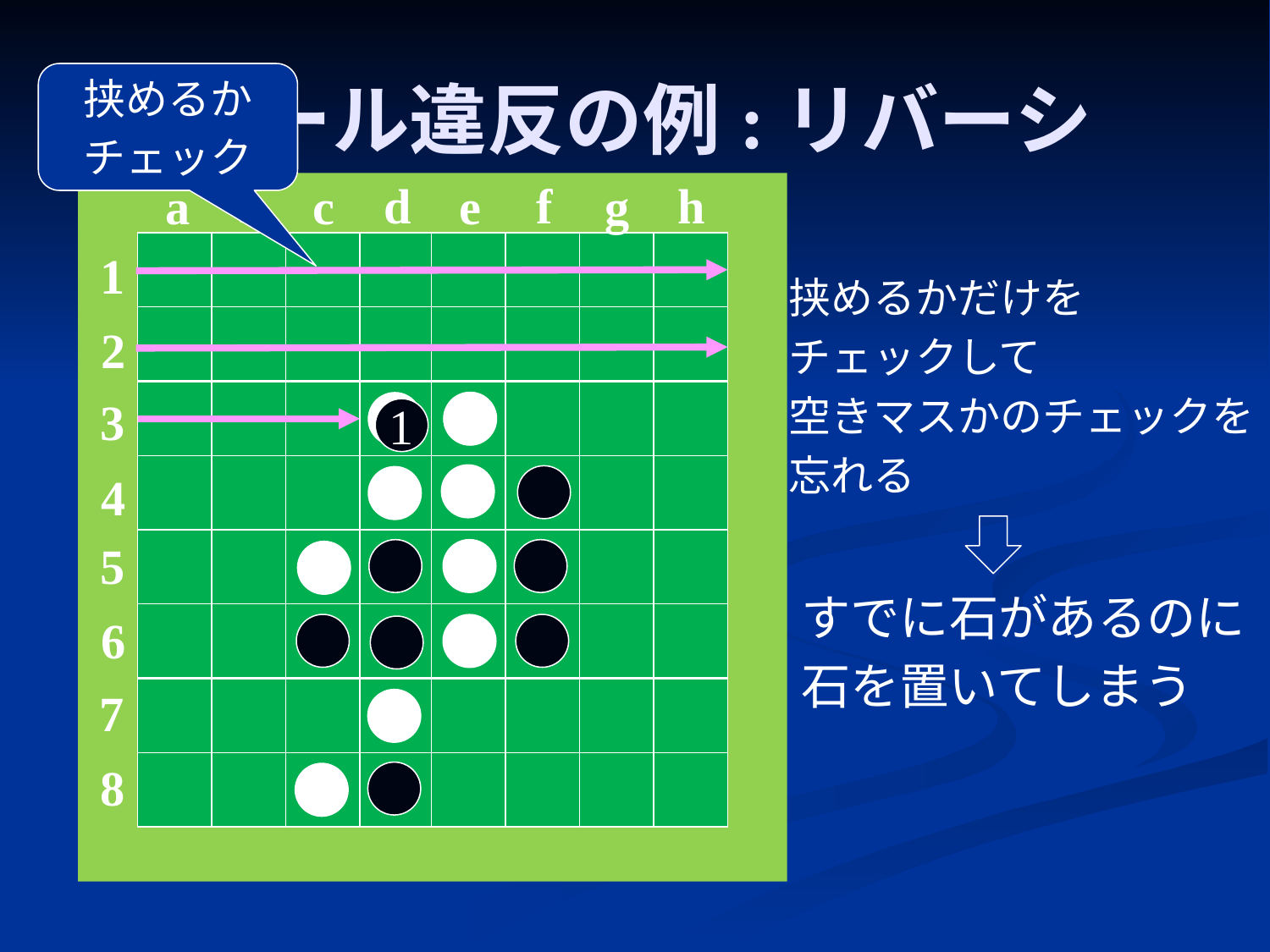

# ルール違反の例:リバーシ
挟めるか
チェック
d
h
b
f
c
g
a
e

1
2
3

4

5

6

7
8
挟めるかだけを
チェックして
空きマスかのチェックを
忘れる

1

すでに石があるのに
石を置いてしまう